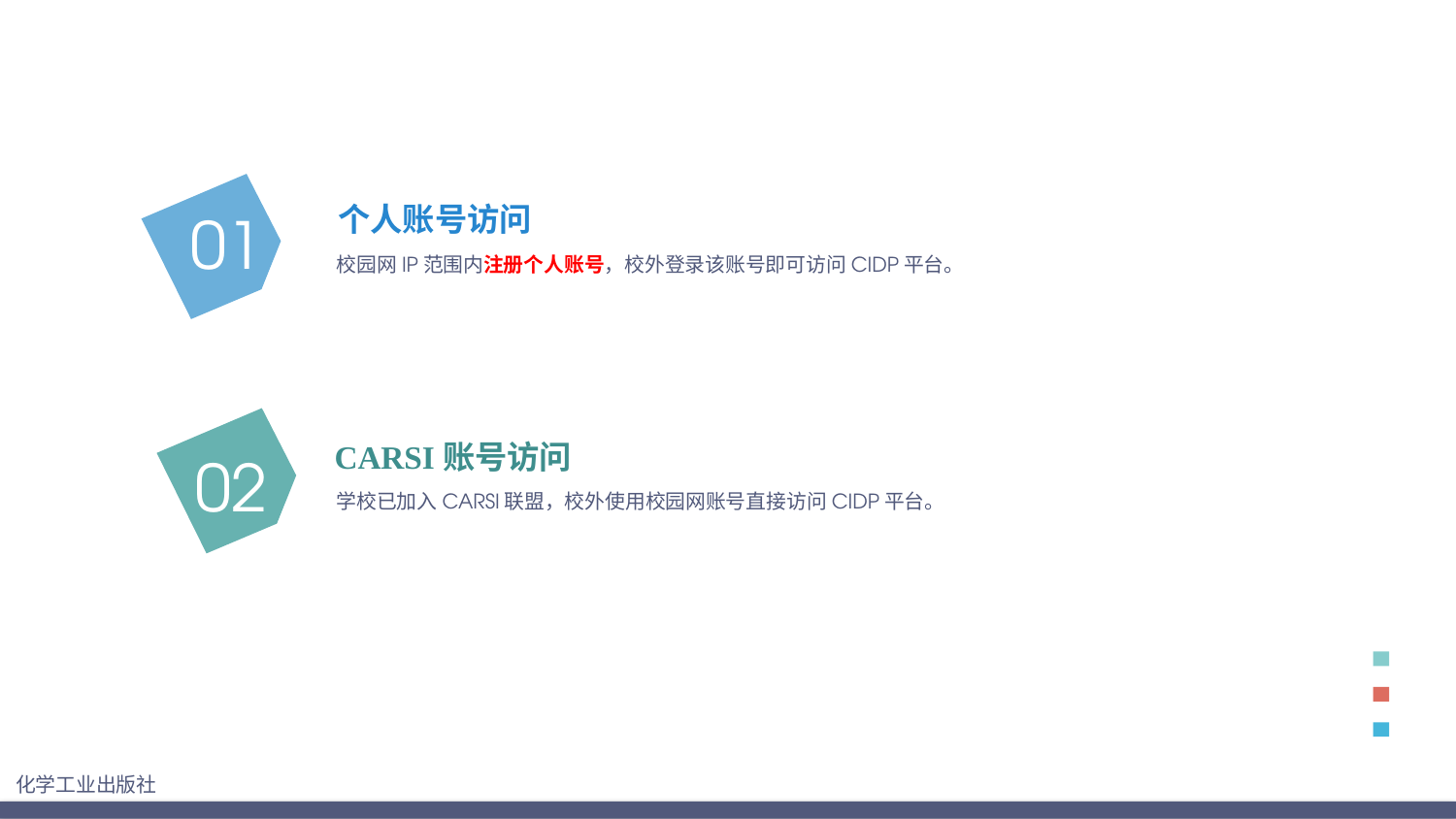

个人账号访问
01
校园网IP范围内注册个人账号，校外登录该账号即可访问CIDP平台。

CARSI账号访问
02
学校已加入CARSI联盟，校外使用校园网账号直接访问CIDP平台。

化学工业出版社